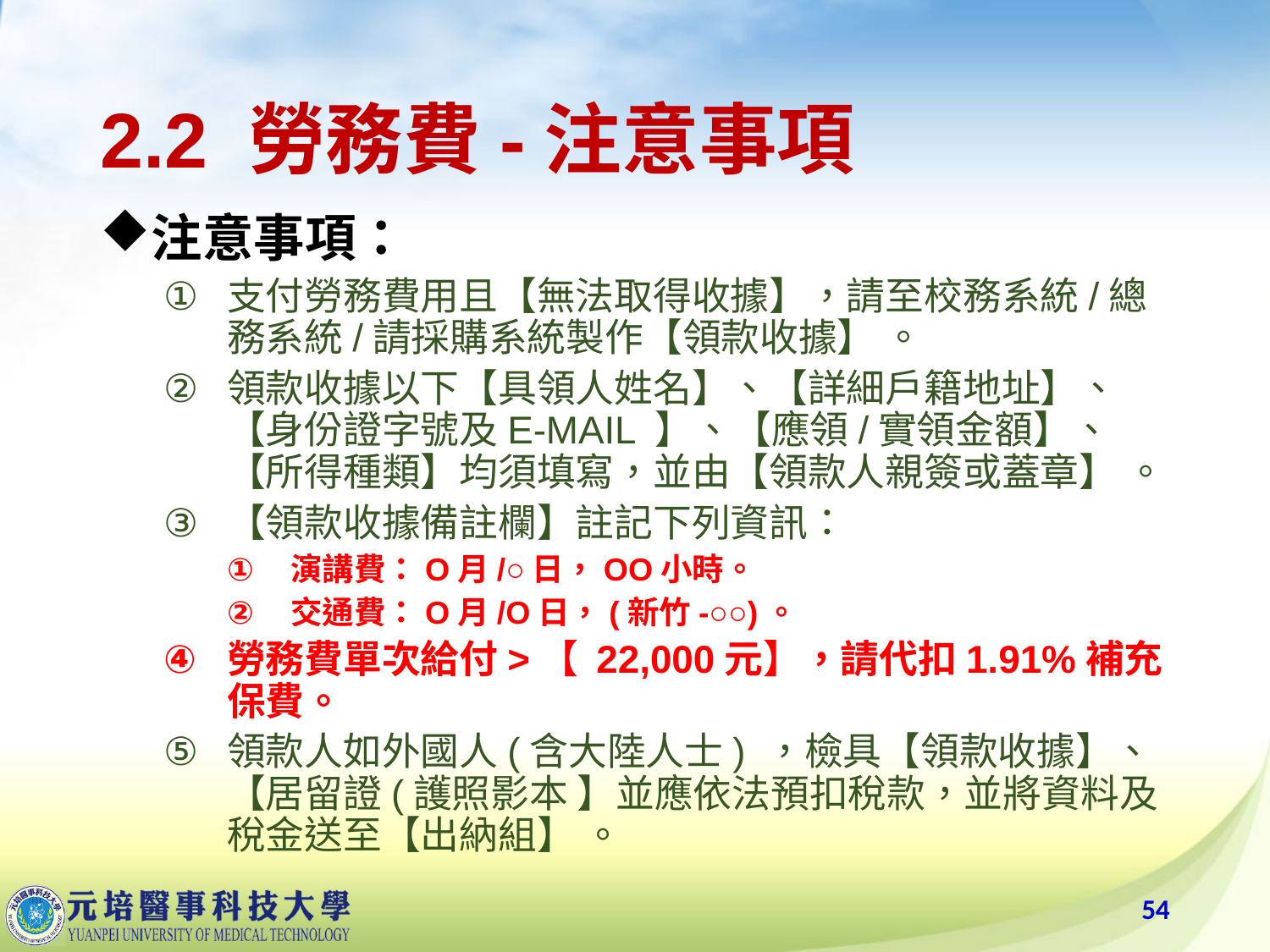

# 2.2 勞務費-注意事項
注意事項：
支付勞務費用且【無法取得收據】，請至校務系統/總務系統/請採購系統製作【領款收據】 。
領款收據以下【具領人姓名】、【詳細戶籍地址】、【身份證字號及E-MAIL 】、【應領/實領金額】、 【所得種類】均須填寫，並由【領款人親簽或蓋章】 。
【領款收據備註欄】註記下列資訊：
演講費：O月/○日，OO小時。
交通費：O月/O日，(新竹-○○)。
勞務費單次給付>【 22,000元】，請代扣1.91%補充保費。
領款人如外國人(含大陸人士) ，檢具【領款收據】、【居留證(護照影本 】並應依法預扣稅款，並將資料及稅金送至【出納組】 。

54